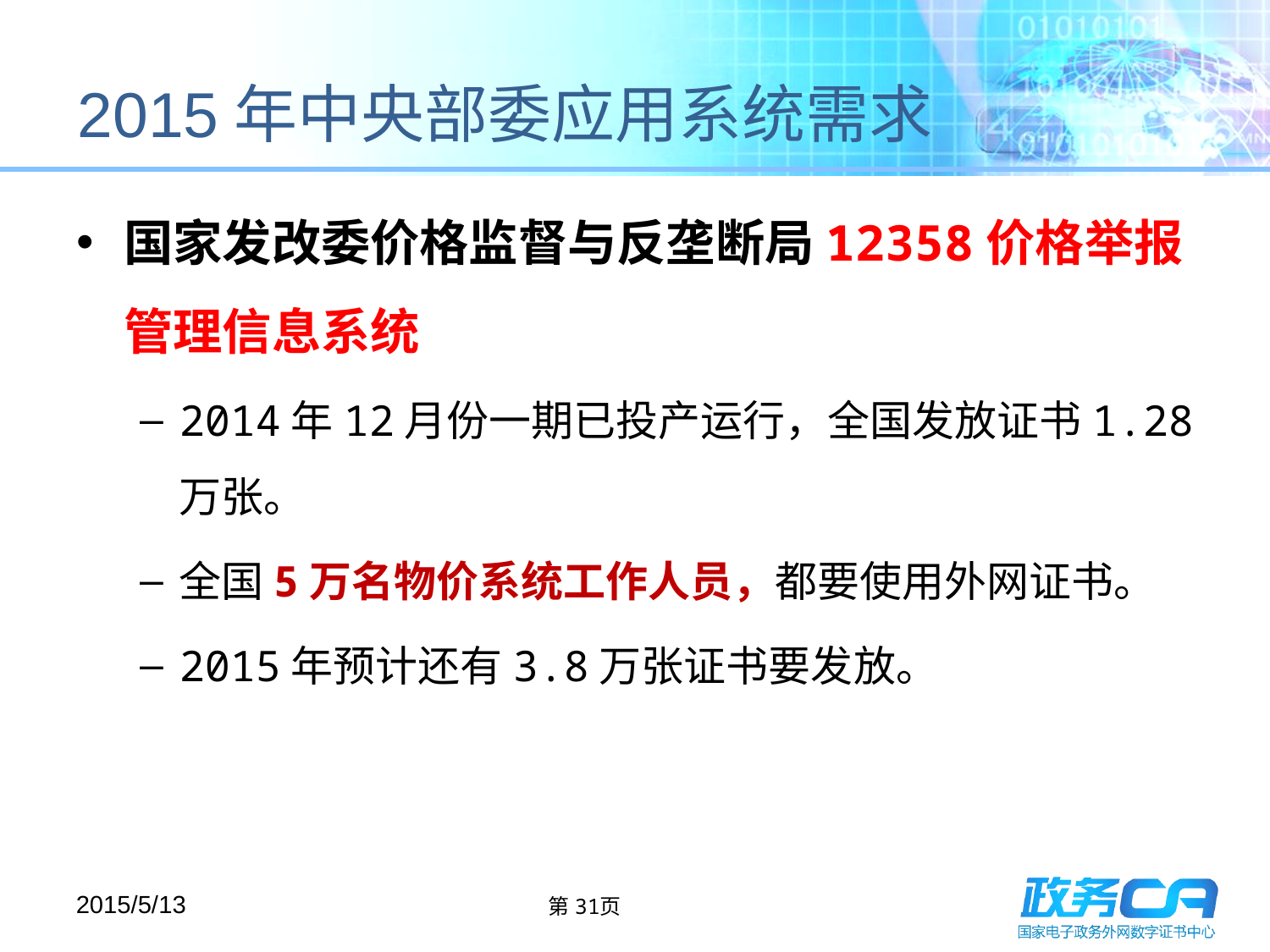

# 2015年中央部委应用系统需求
国家发改委价格监督与反垄断局12358价格举报管理信息系统
2014年12月份一期已投产运行，全国发放证书1.28万张。
全国5万名物价系统工作人员，都要使用外网证书。
2015年预计还有3.8万张证书要发放。

2015/5/13
第31页